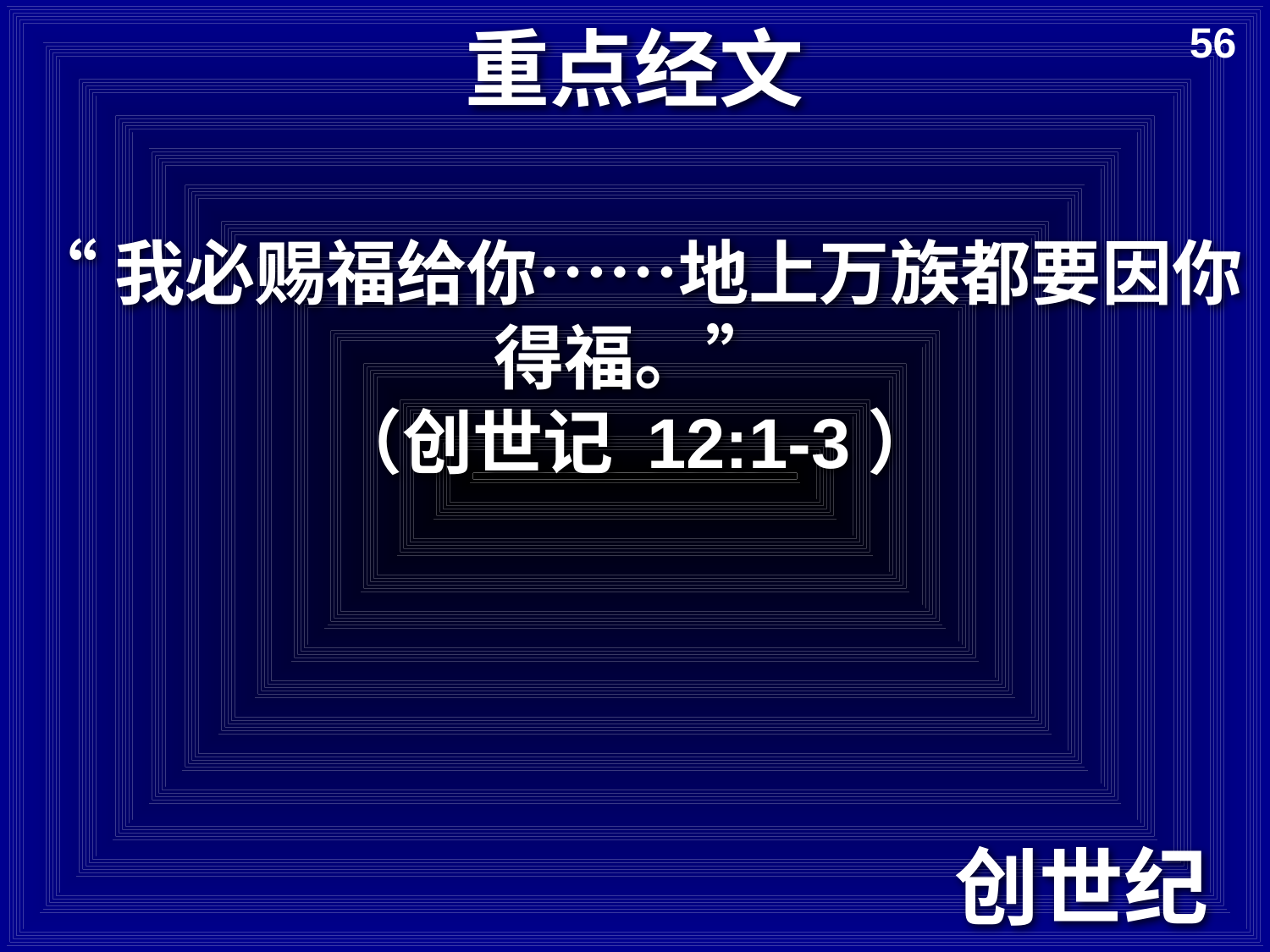

# 重点经文
56

“我必赐福给你……地上万族都要因你得福。”
（创世记 12:1-3）
创世纪